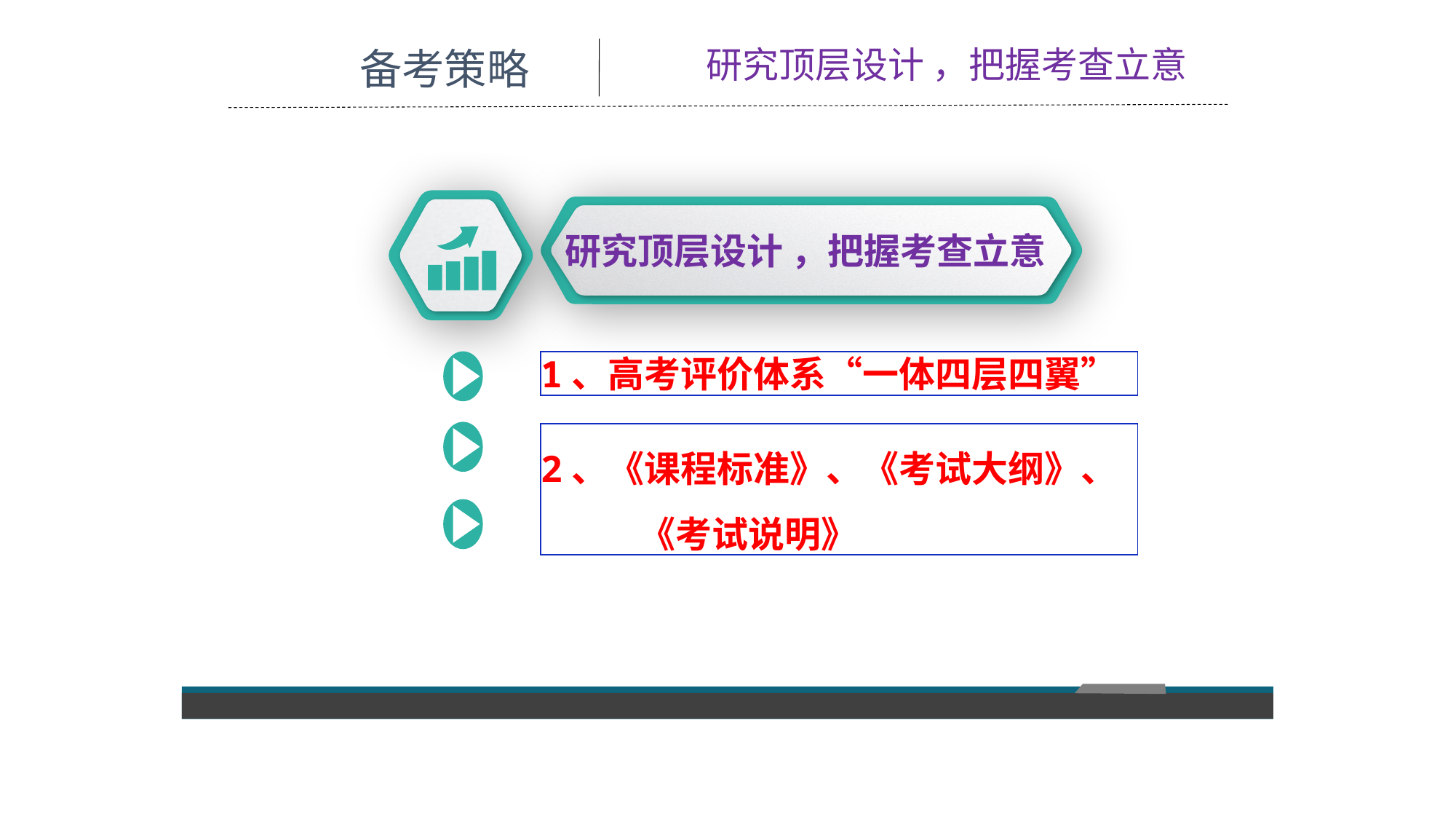

研究顶层设计 ，把握考查立意
备考策略

研究顶层设计 ，把握考查立意

1、高考评价体系“一体四层四翼”

2、《课程标准》、《考试大纲》、
           《考试说明》